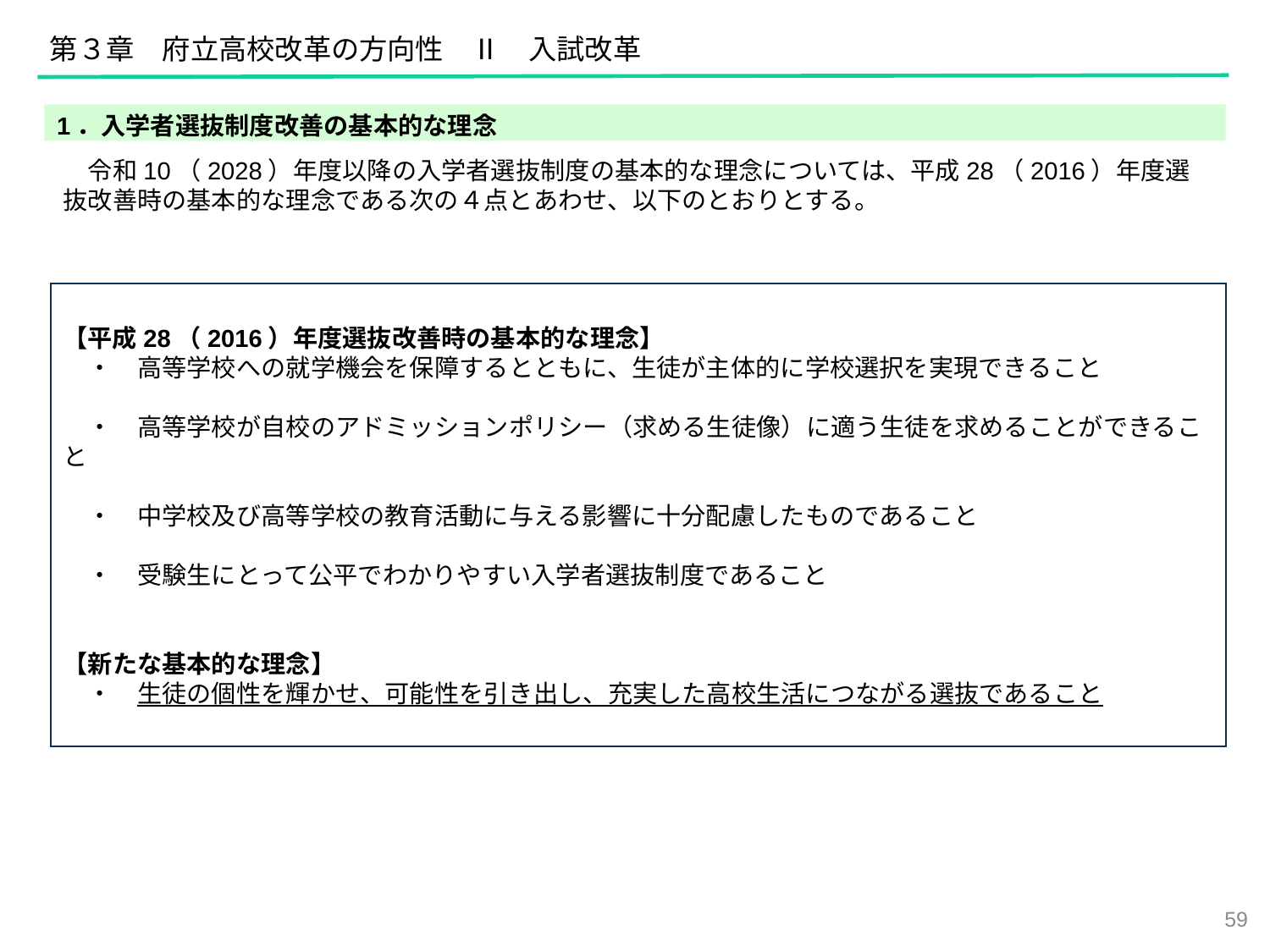

第３章　府立高校改革の方向性　Ⅱ　入試改革
1．入学者選抜制度改善の基本的な理念

　令和10（2028）年度以降の入学者選抜制度の基本的な理念については、平成28（2016）年度選抜改善時の基本的な理念である次の４点とあわせ、以下のとおりとする。

【平成28（2016）年度選抜改善時の基本的な理念】
　・　高等学校への就学機会を保障するとともに、生徒が主体的に学校選択を実現できること

　・　高等学校が自校のアドミッションポリシー（求める生徒像）に適う生徒を求めることができること

　・　中学校及び高等学校の教育活動に与える影響に十分配慮したものであること

　・　受験生にとって公平でわかりやすい入学者選抜制度であること

【新たな基本的な理念】
　・　生徒の個性を輝かせ、可能性を引き出し、充実した高校生活につながる選抜であること
59